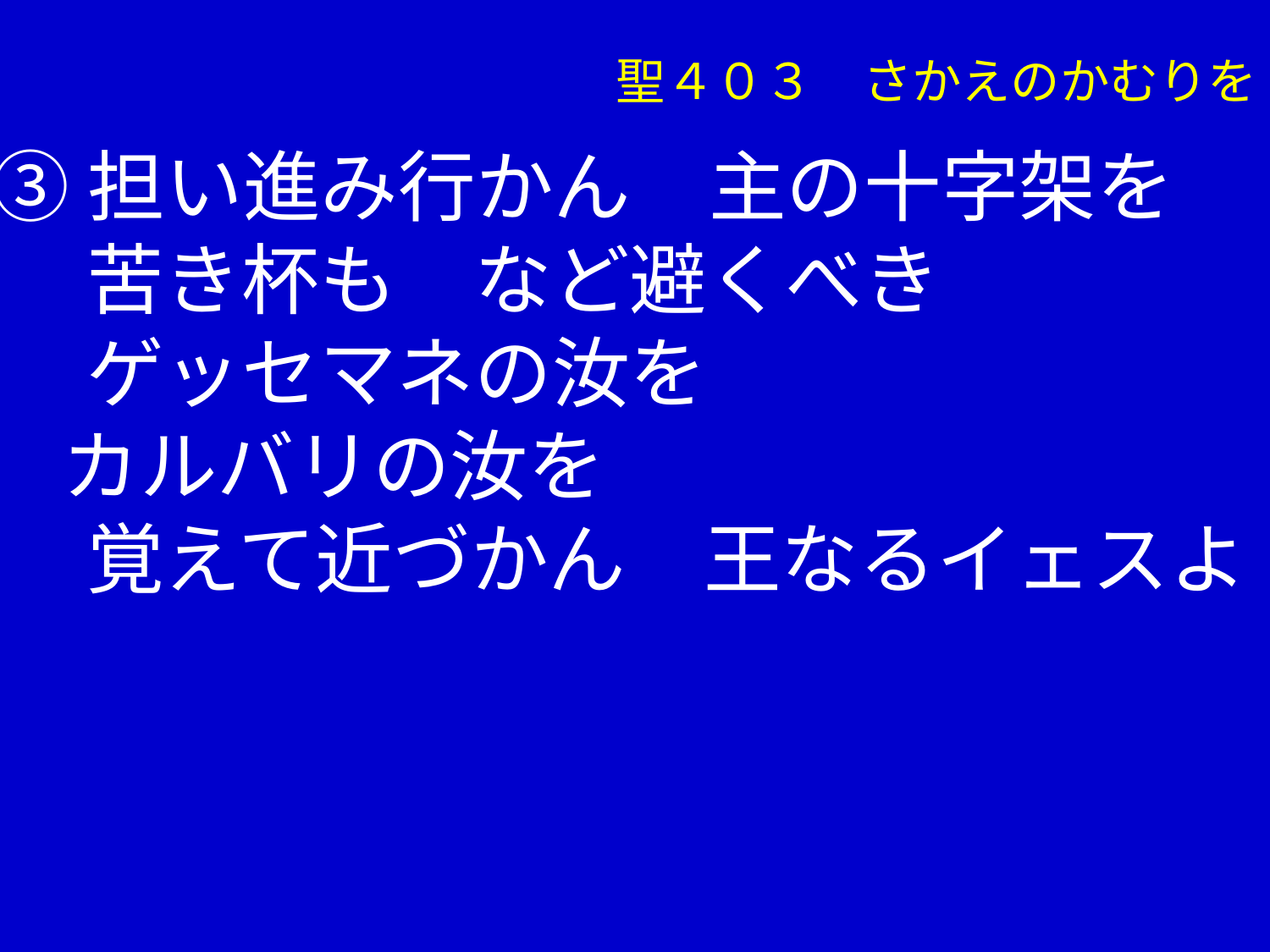

聖４０３　さかえのかむりを
③担い進み行かん　主の十字架を
　 苦き杯も　など避くべき
　 ゲッセマネの汝を
   カルバリの汝を
　 覚えて近づかん　王なるイェスよ